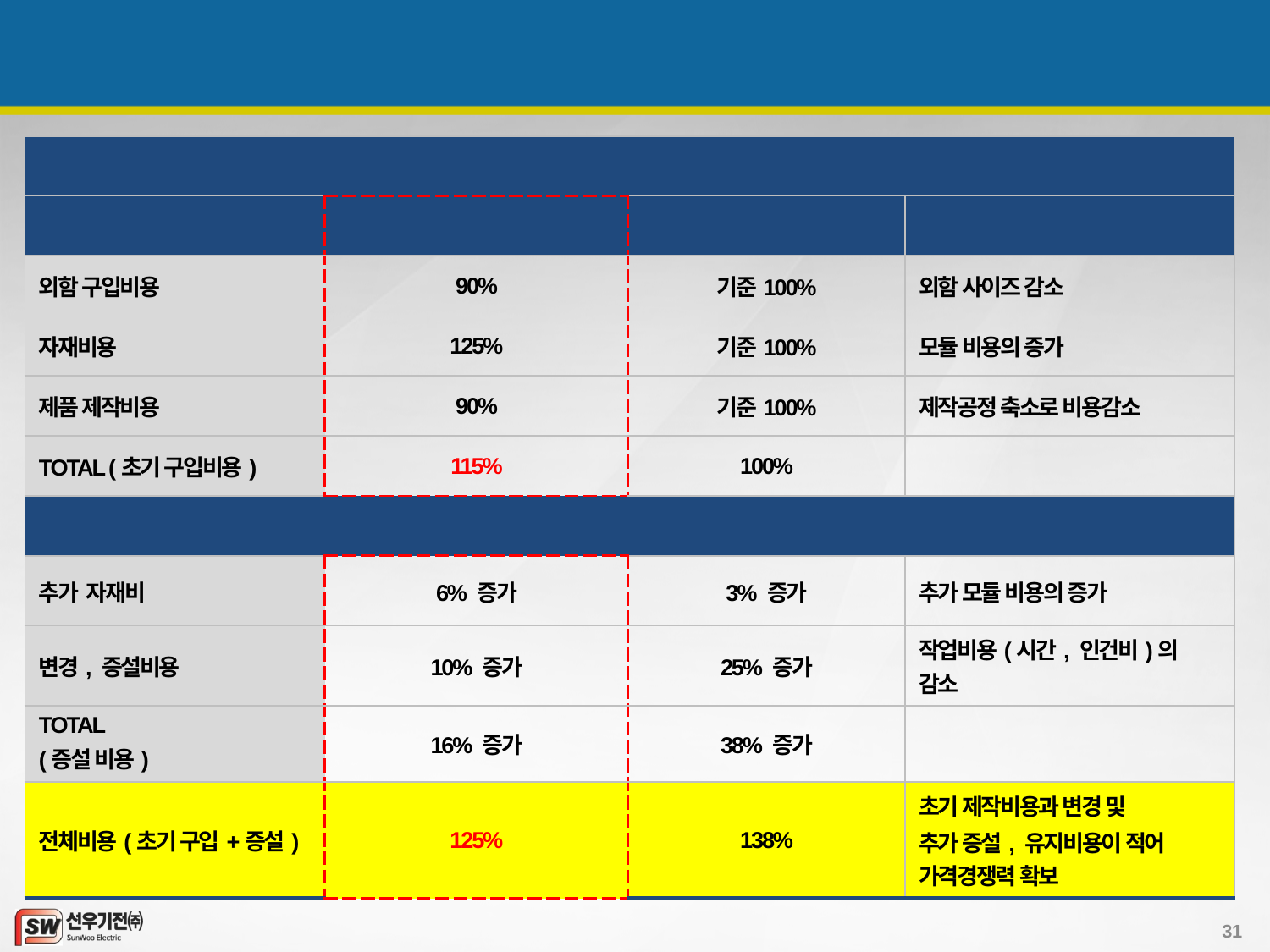

# 1. 경제성 비교
| 초기 구입 비용 |  |  |  |
| --- | --- | --- | --- |
|  | 자사제품 (PDU분전반) | 일반 분전반 | 비 고 |
| 외함 구입비용 | 90% | 기준100% | 외함 사이즈 감소 |
| 자재비용 | 125% | 기준100% | 모듈 비용의 증가 |
| 제품 제작비용 | 90% | 기준100% | 제작공정 축소로 비용감소 |
| TOTAL (초기 구입비용) | 115% | 100% |  |
| 변경 및 증설비용 |  |  |  |
| 추가 자재비 | 6% 증가 | 3% 증가 | 추가 모듈 비용의 증가 |
| 변경, 증설비용 | 10% 증가 | 25% 증가 | 작업비용(시간, 인건비)의 감소 |
| TOTAL (증설 비용) | 16% 증가 | 38% 증가 |  |
| 전체비용(초기 구입+증설) | 125% | 138% | 초기 제작비용과 변경 및 추가 증설, 유지비용이 적어 가격경쟁력 확보 |
31